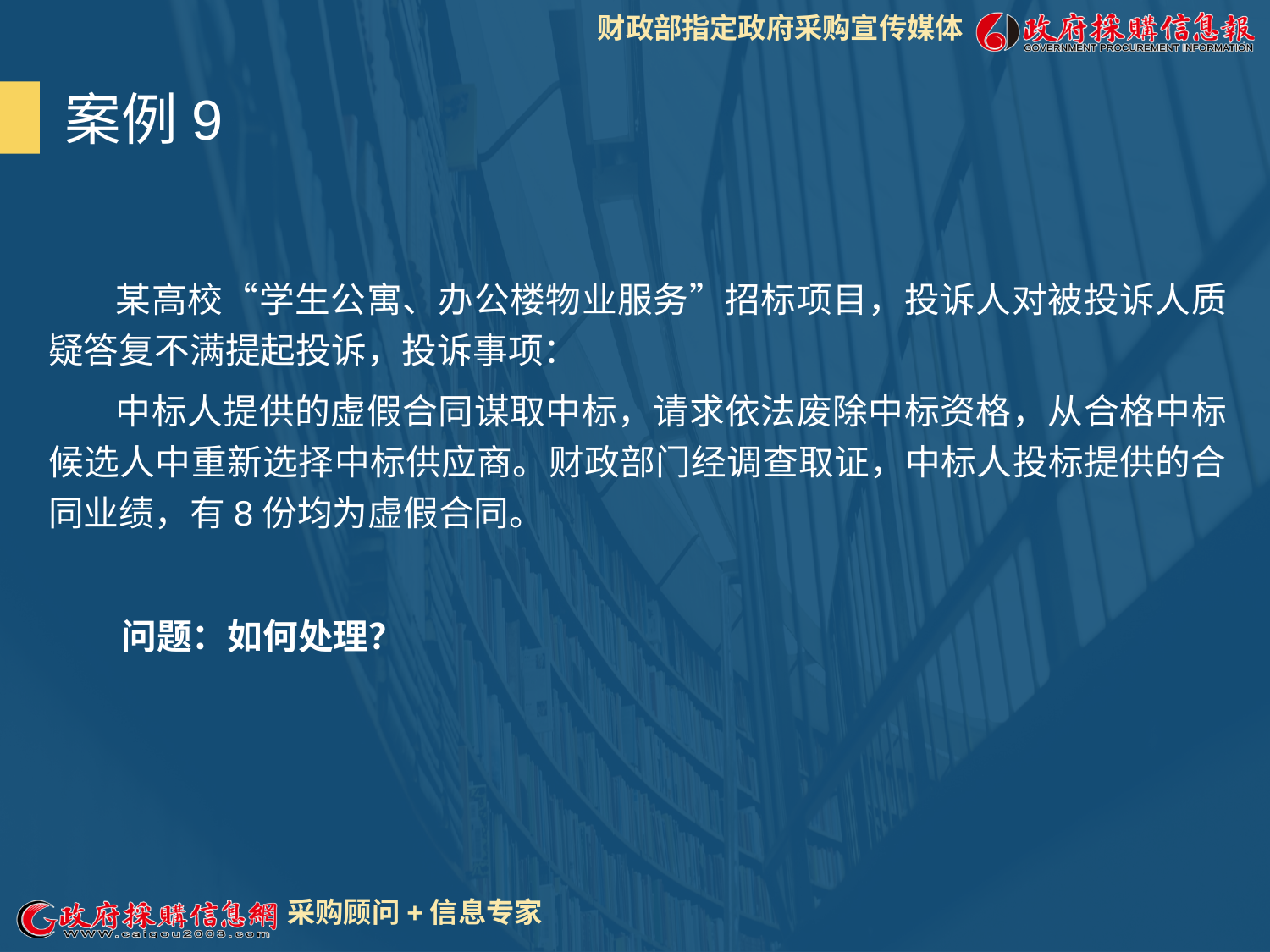

案例9
       某高校“学生公寓、办公楼物业服务”招标项目，投诉人对被投诉人质疑答复不满提起投诉，投诉事项：
       中标人提供的虚假合同谋取中标，请求依法废除中标资格，从合格中标候选人中重新选择中标供应商。财政部门经调查取证，中标人投标提供的合同业绩，有8份均为虚假合同。

        问题：如何处理？